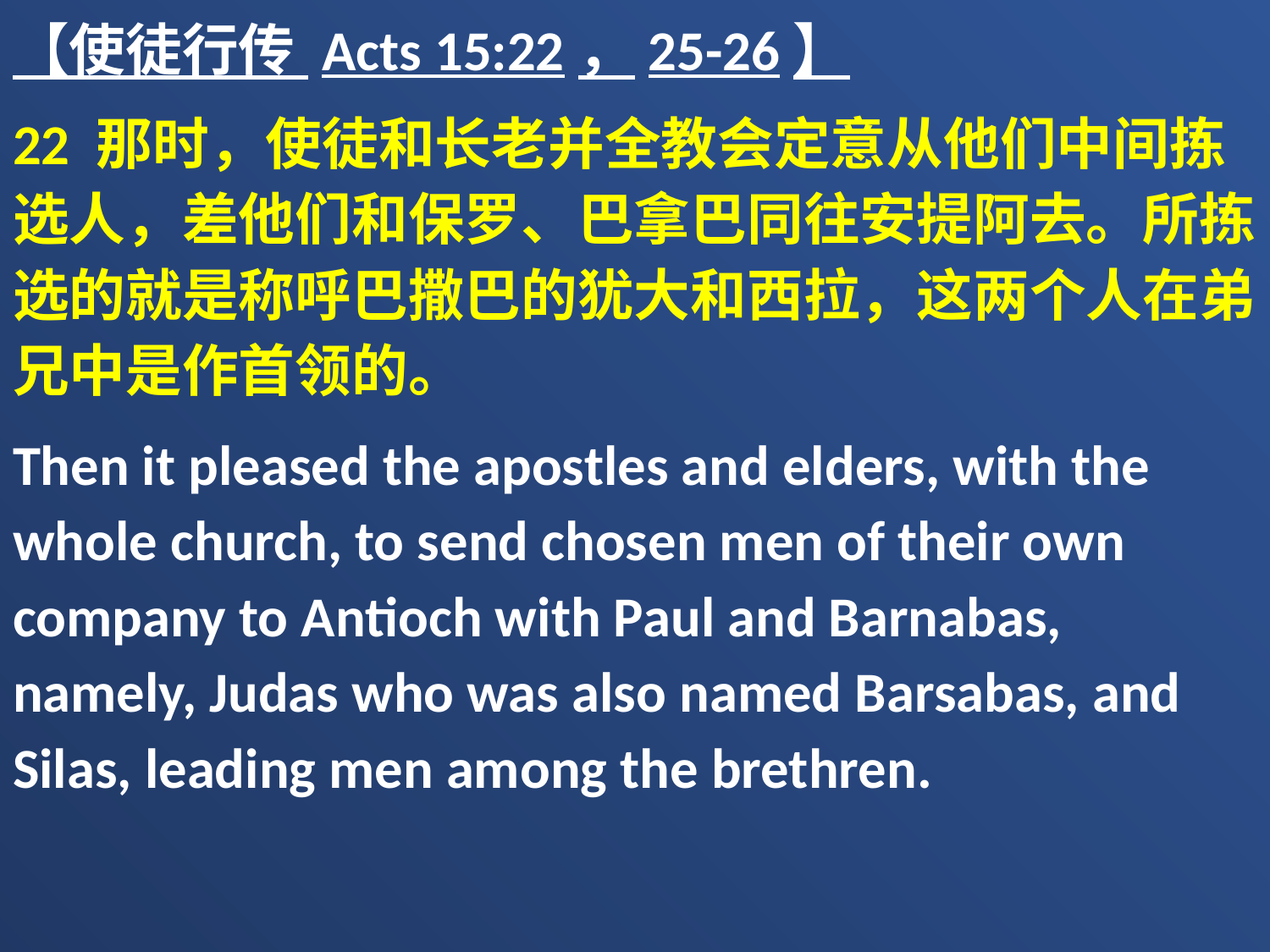

【使徒行传 Acts 15:22，25-26】
22 那时，使徒和长老并全教会定意从他们中间拣选人，差他们和保罗、巴拿巴同往安提阿去。所拣选的就是称呼巴撒巴的犹大和西拉，这两个人在弟兄中是作首领的。
Then it pleased the apostles and elders, with the whole church, to send chosen men of their own company to Antioch with Paul and Barnabas, namely, Judas who was also named Barsabas, and Silas, leading men among the brethren.